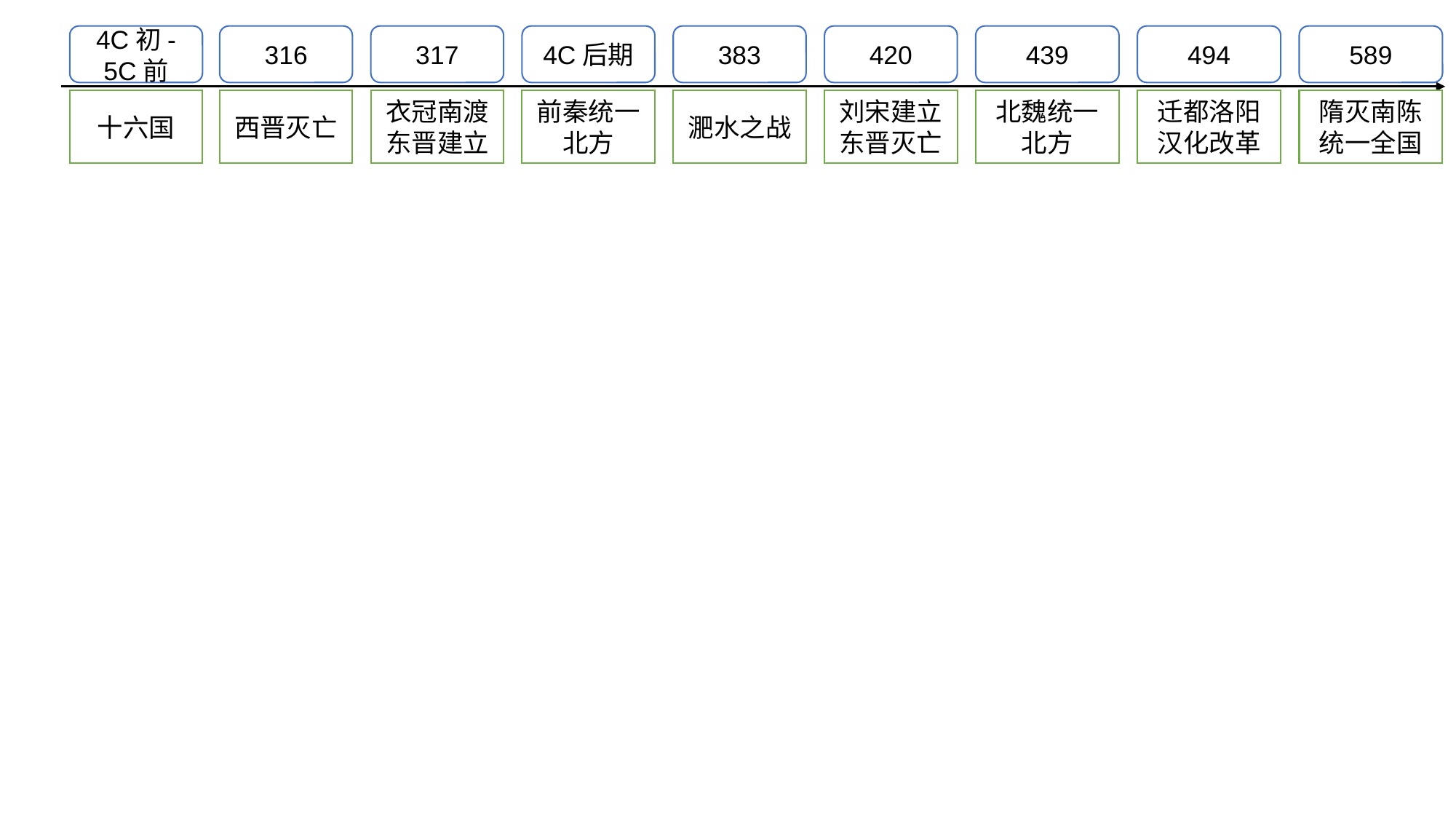

4C初-
5C前
316
317
4C后期
383
420
439
494
589
十六国
西晋灭亡
衣冠南渡
东晋建立
前秦统一北方
淝水之战
刘宋建立
东晋灭亡
北魏统一北方
迁都洛阳
汉化改革
隋灭南陈
统一全国